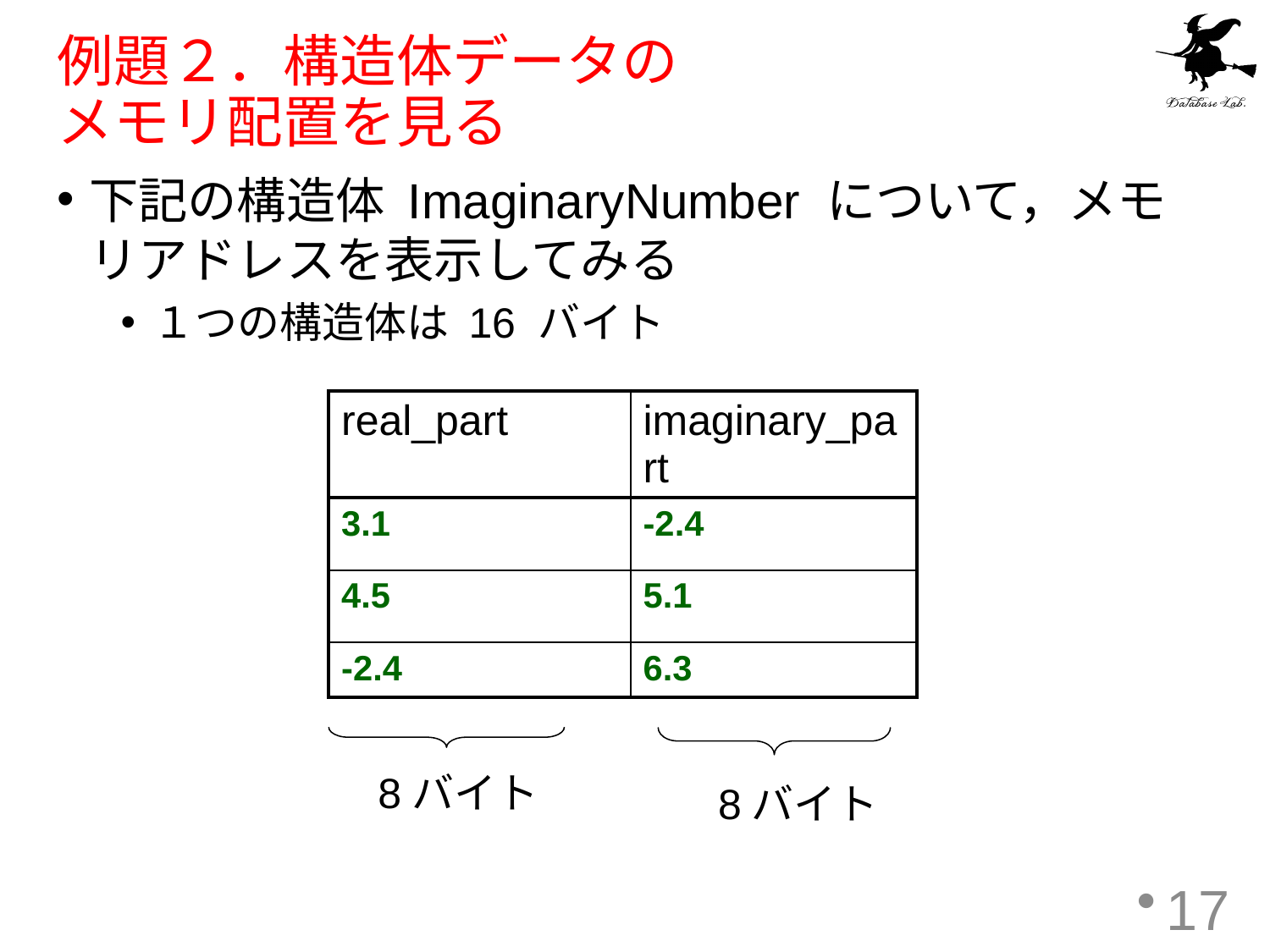

# 例題２．構造体データの メモリ配置を見る
下記の構造体 ImaginaryNumber について，メモリアドレスを表示してみる
１つの構造体は 16 バイト

| real\_part | imaginary\_part |
| --- | --- |
| 3.1 | -2.4 |
| 4.5 | 5.1 |
| -2.4 | 6.3 |

8バイト
8バイト
17